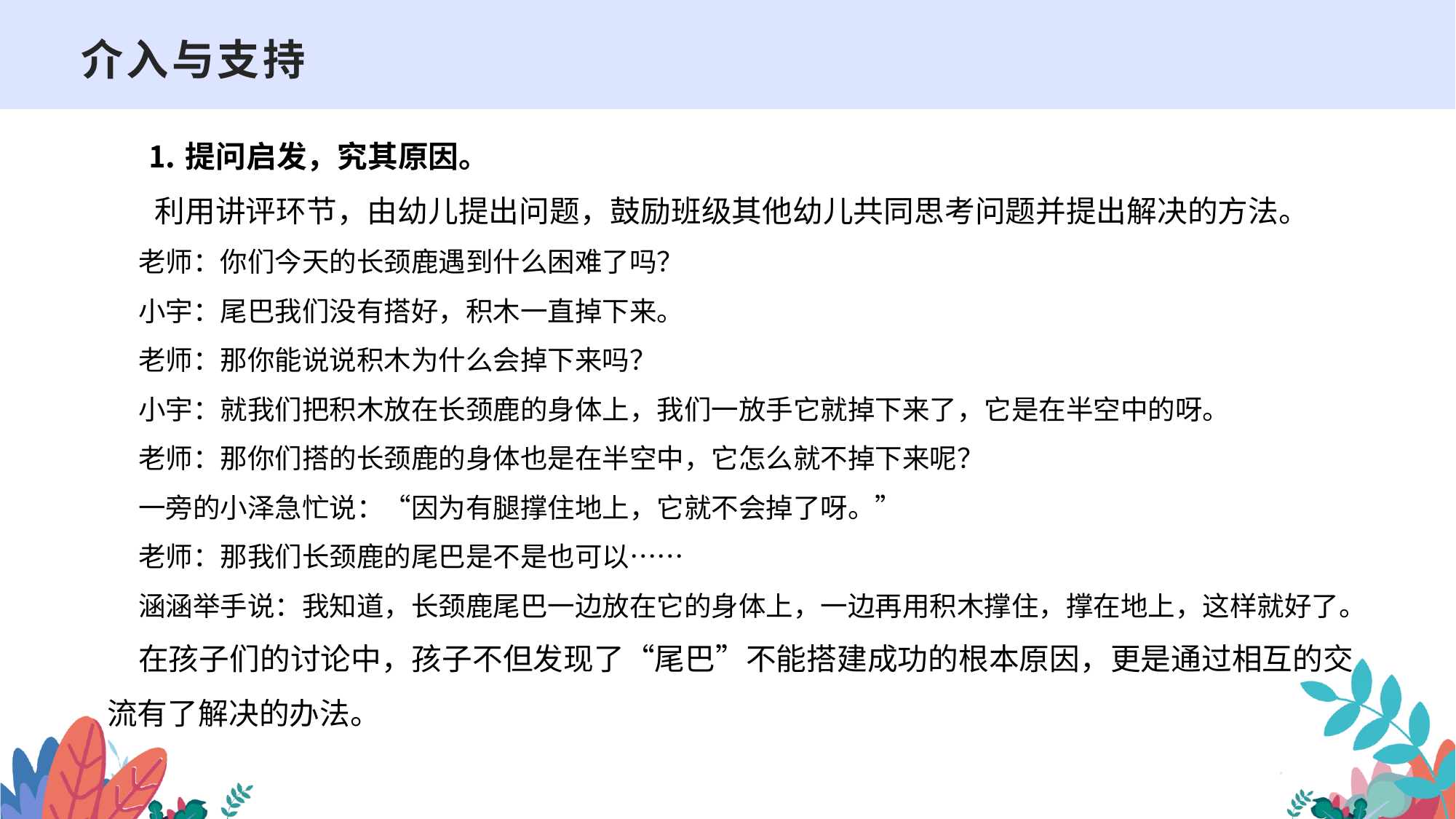

# 介入与支持
      ⒈提问启发，究其原因。
      利用讲评环节，由幼儿提出问题，鼓励班级其他幼儿共同思考问题并提出解决的方法。
    老师：你们今天的长颈鹿遇到什么困难了吗？
    小宇：尾巴我们没有搭好，积木一直掉下来。
    老师：那你能说说积木为什么会掉下来吗？
    小宇：就我们把积木放在长颈鹿的身体上，我们一放手它就掉下来了，它是在半空中的呀。
    老师：那你们搭的长颈鹿的身体也是在半空中，它怎么就不掉下来呢？
    一旁的小泽急忙说：“因为有腿撑住地上，它就不会掉了呀。”
    老师：那我们长颈鹿的尾巴是不是也可以……
    涵涵举手说：我知道，长颈鹿尾巴一边放在它的身体上，一边再用积木撑住，撑在地上，这样就好了。
    在孩子们的讨论中，孩子不但发现了“尾巴”不能搭建成功的根本原因，更是通过相互的交流有了解决的办法。